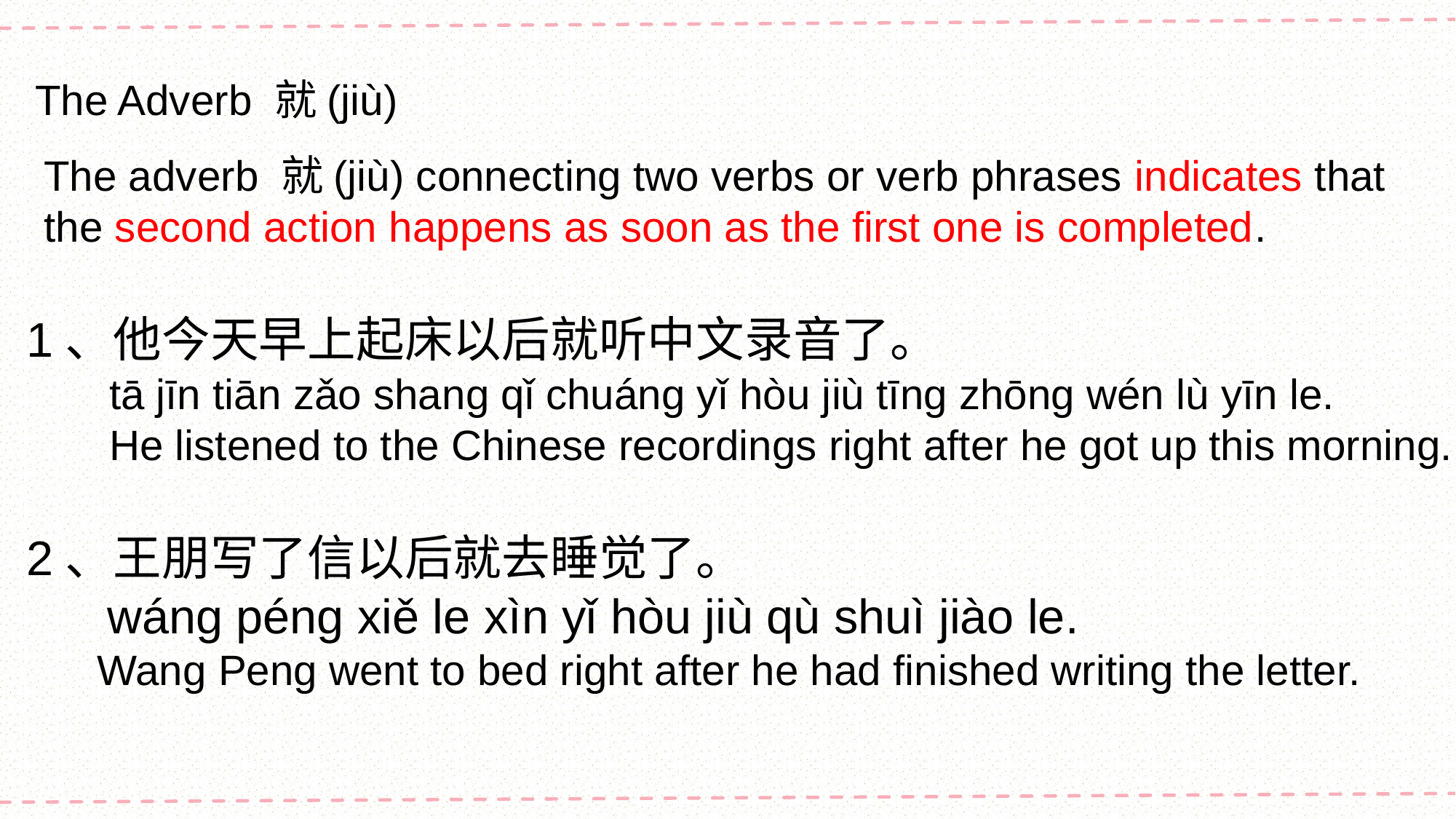

The Adverb 就(jiù)

The adverb 就(jiù) connecting two verbs or verb phrases indicates that the second action happens as soon as the first one is completed.
1、他今天早上起床以后就听中文录音了。
       tā jīn tiān zǎo shang qǐ chuáng yǐ hòu jiù tīng zhōng wén lù yīn le.
       He listened to the Chinese recordings right after he got up this morning.

2、王朋写了信以后就去睡觉了。
      wáng péng xiě le xìn yǐ hòu jiù qù shuì jiào le.
      Wang Peng went to bed right after he had finished writing the letter.